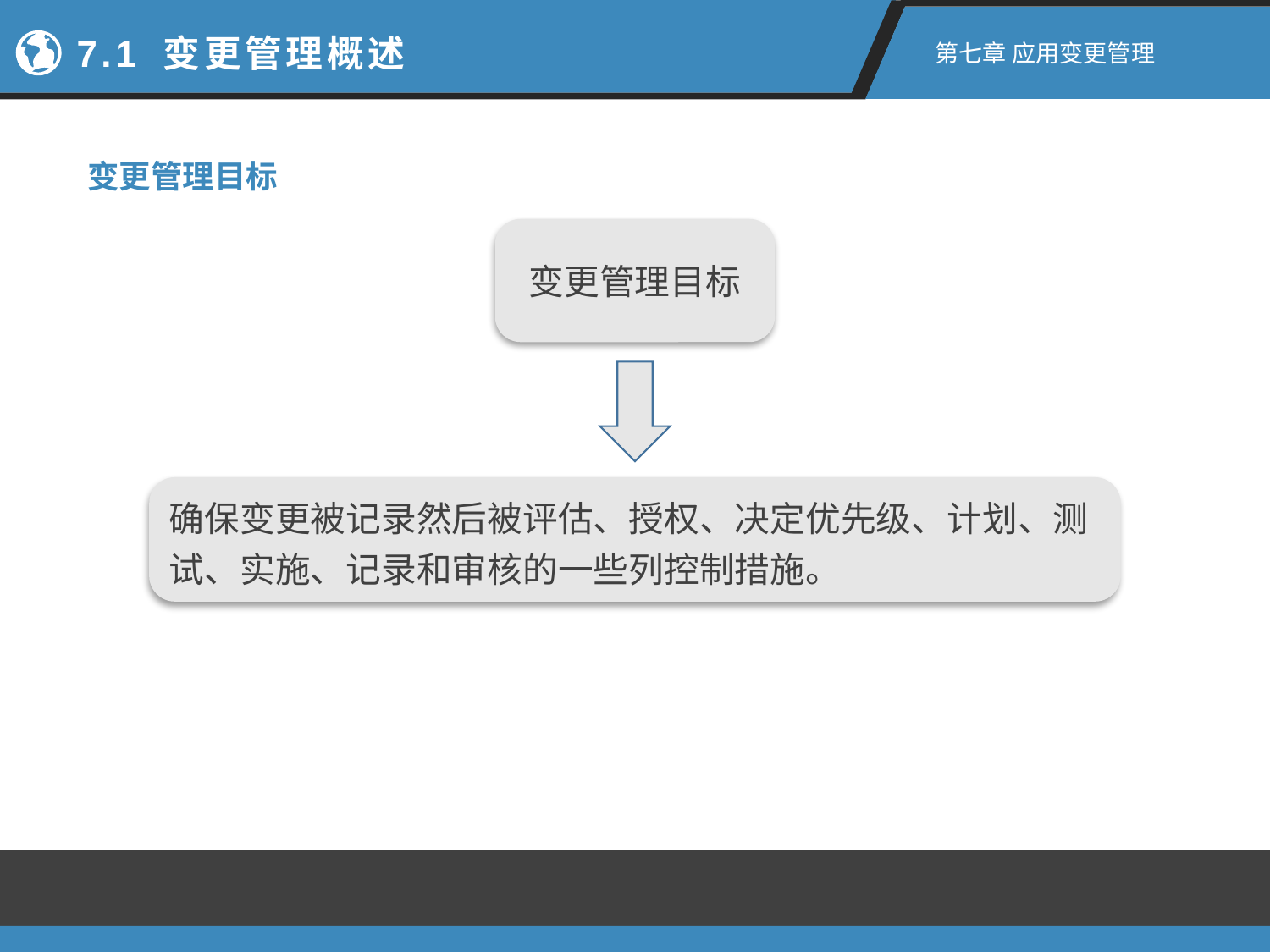

7.1 变更管理概述

第七章 应用变更管理
变更管理目标
变更管理目标

确保变更被记录然后被评估、授权、决定优先级、计划、测试、实施、记录和审核的一些列控制措施。